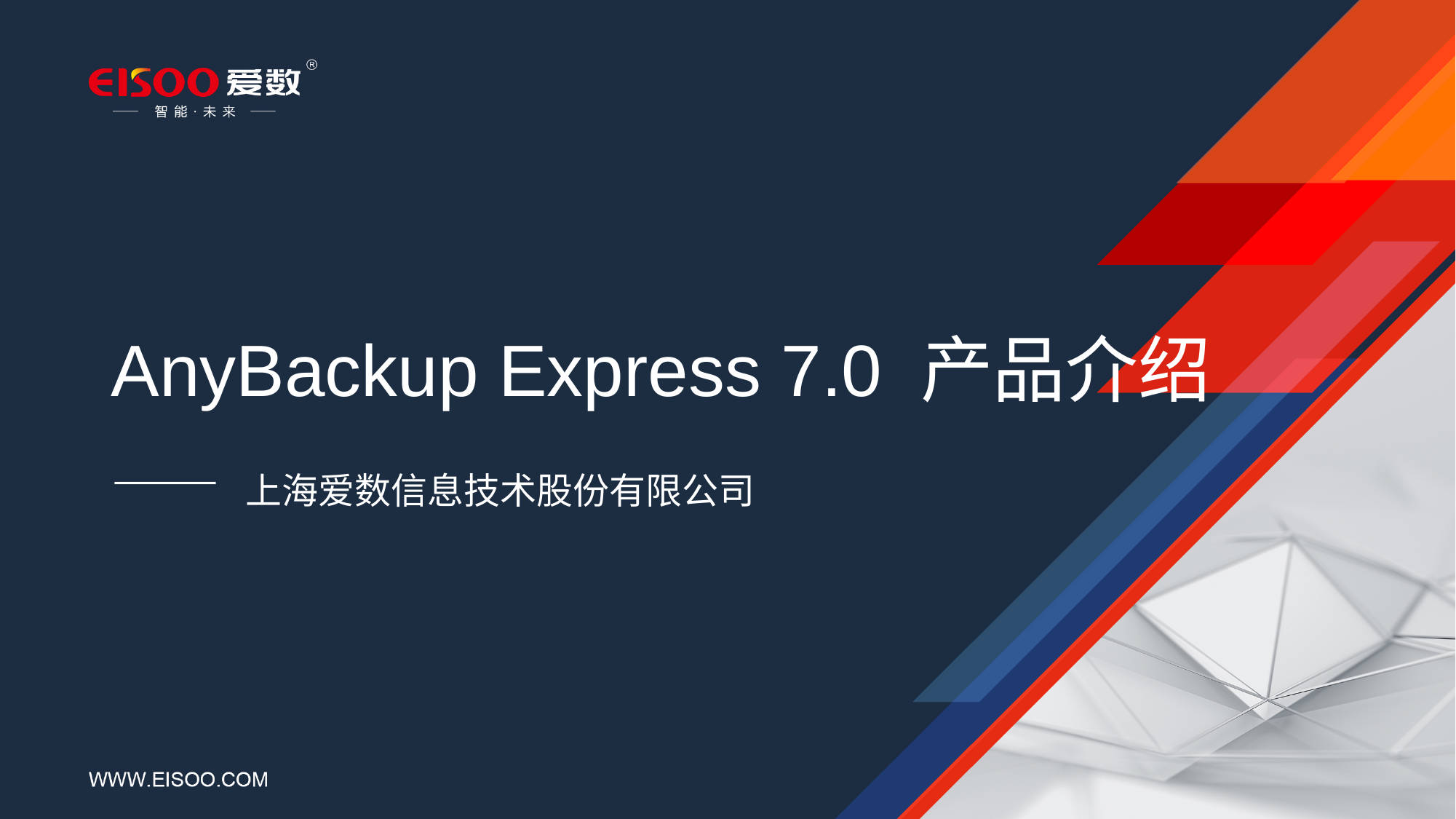

# AnyBackup Express 7.0 产品介绍
—— 上海爱数信息技术股份有限公司